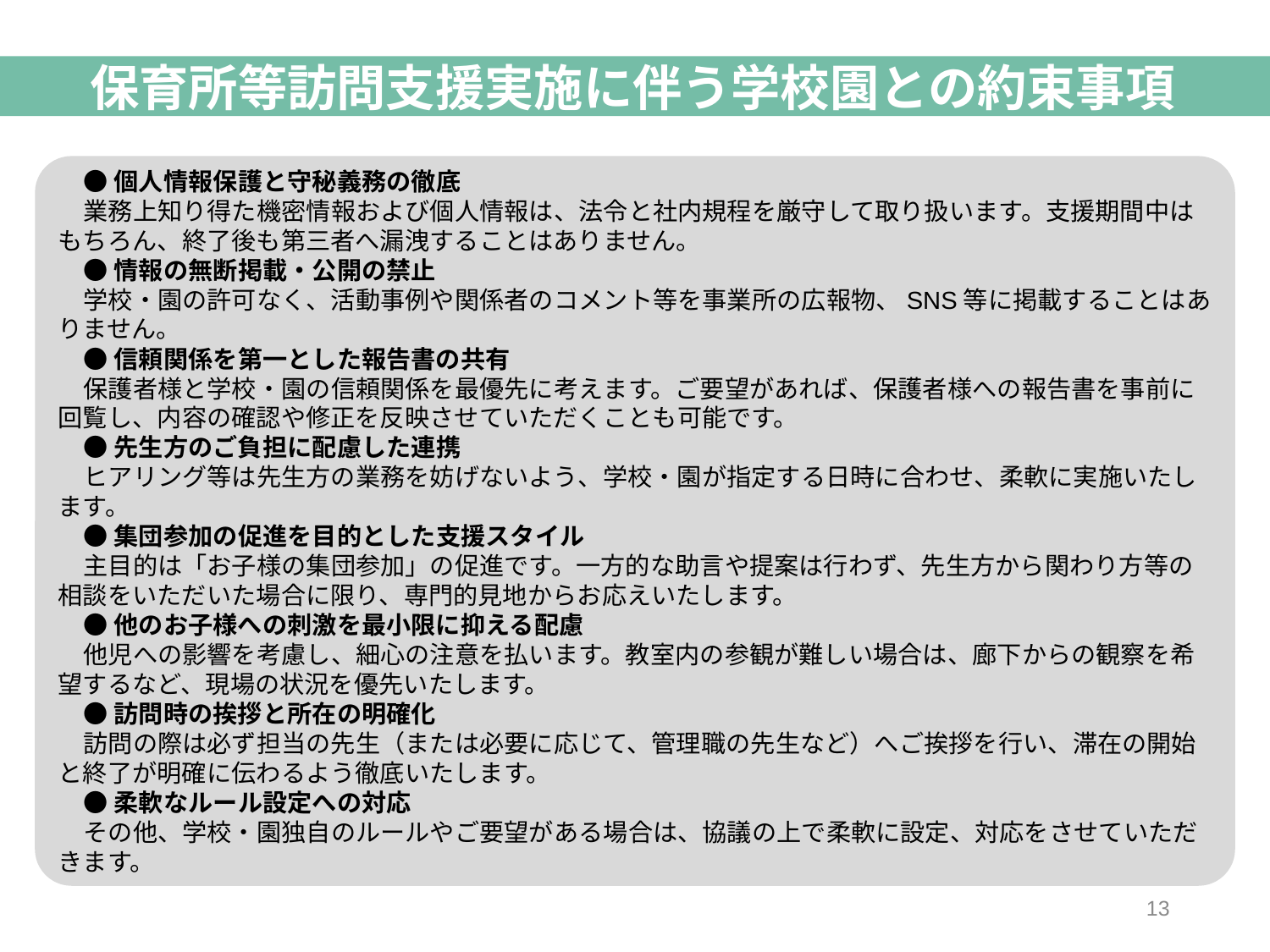

保育所等訪問支援実施に伴う学校園との約束事項
●個人情報保護と守秘義務の徹底
業務上知り得た機密情報および個人情報は、法令と社内規程を厳守して取り扱います。支援期間中はもちろん、終了後も第三者へ漏洩することはありません。
●情報の無断掲載・公開の禁止
学校・園の許可なく、活動事例や関係者のコメント等を事業所の広報物、SNS等に掲載することはありません。
●信頼関係を第一とした報告書の共有
保護者様と学校・園の信頼関係を最優先に考えます。ご要望があれば、保護者様への報告書を事前に回覧し、内容の確認や修正を反映させていただくことも可能です。
●先生方のご負担に配慮した連携
ヒアリング等は先生方の業務を妨げないよう、学校・園が指定する日時に合わせ、柔軟に実施いたします。
●集団参加の促進を目的とした支援スタイル
主目的は「お子様の集団参加」の促進です。一方的な助言や提案は行わず、先生方から関わり方等の相談をいただいた場合に限り、専門的見地からお応えいたします。
●他のお子様への刺激を最小限に抑える配慮
他児への影響を考慮し、細心の注意を払います。教室内の参観が難しい場合は、廊下からの観察を希望するなど、現場の状況を優先いたします。
●訪問時の挨拶と所在の明確化
訪問の際は必ず担当の先生（または必要に応じて、管理職の先生など）へご挨拶を行い、滞在の開始と終了が明確に伝わるよう徹底いたします。
●柔軟なルール設定への対応
その他、学校・園独自のルールやご要望がある場合は、協議の上で柔軟に設定、対応をさせていただきます。
13